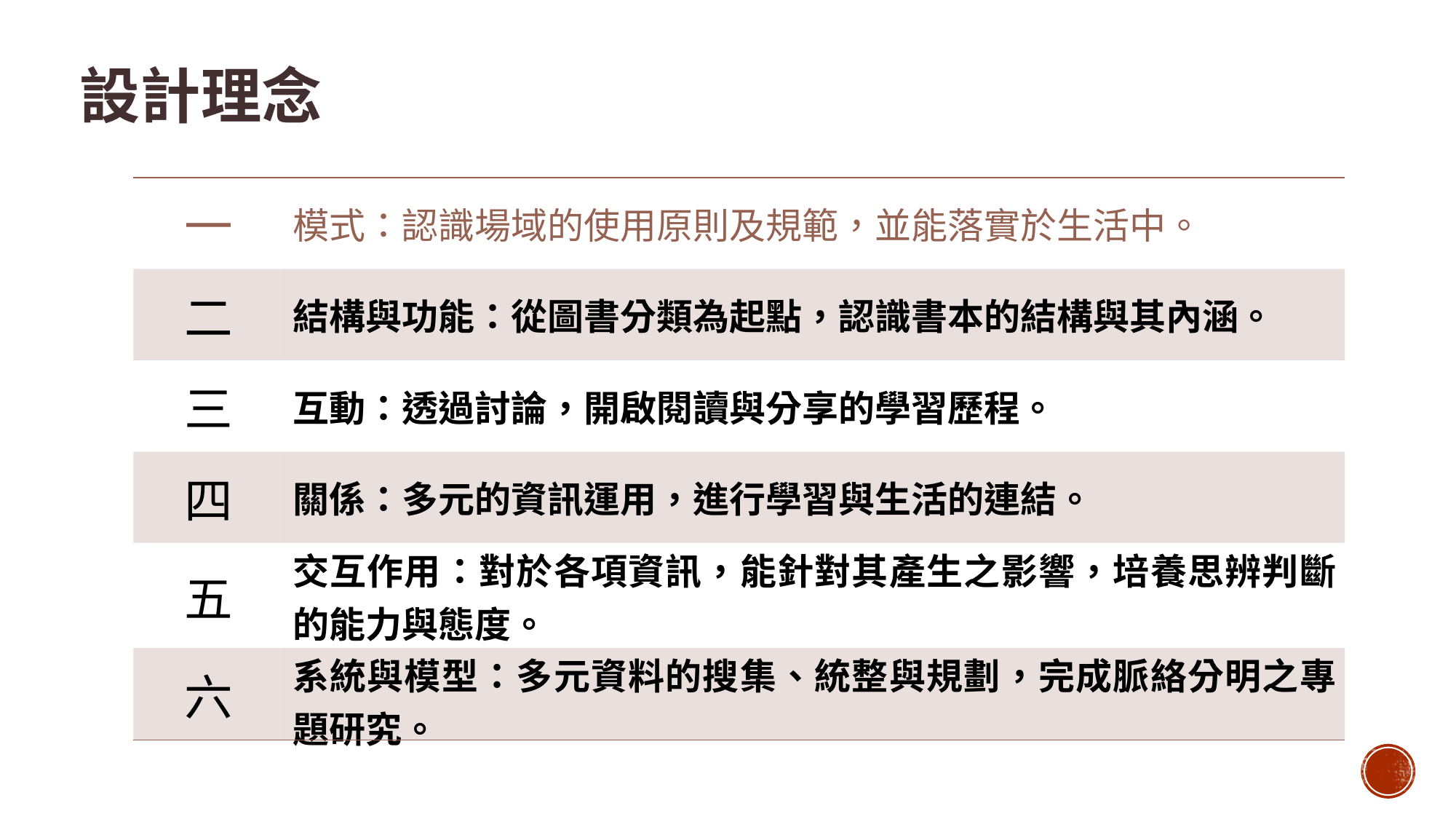

設計理念
| 一 | 模式：認識場域的使用原則及規範，並能落實於生活中。 |
| --- | --- |
| 二 | 結構與功能：從圖書分類為起點，認識書本的結構與其內涵。 |
| 三 | 互動：透過討論，開啟閱讀與分享的學習歷程。 |
| 四 | 關係：多元的資訊運用，進行學習與生活的連結。 |
| 五 | 交互作用：對於各項資訊，能針對其產生之影響，培養思辨判斷的能力與態度。 |
| 六 | 系統與模型：多元資料的搜集、統整與規劃，完成脈絡分明之專題研究。 |